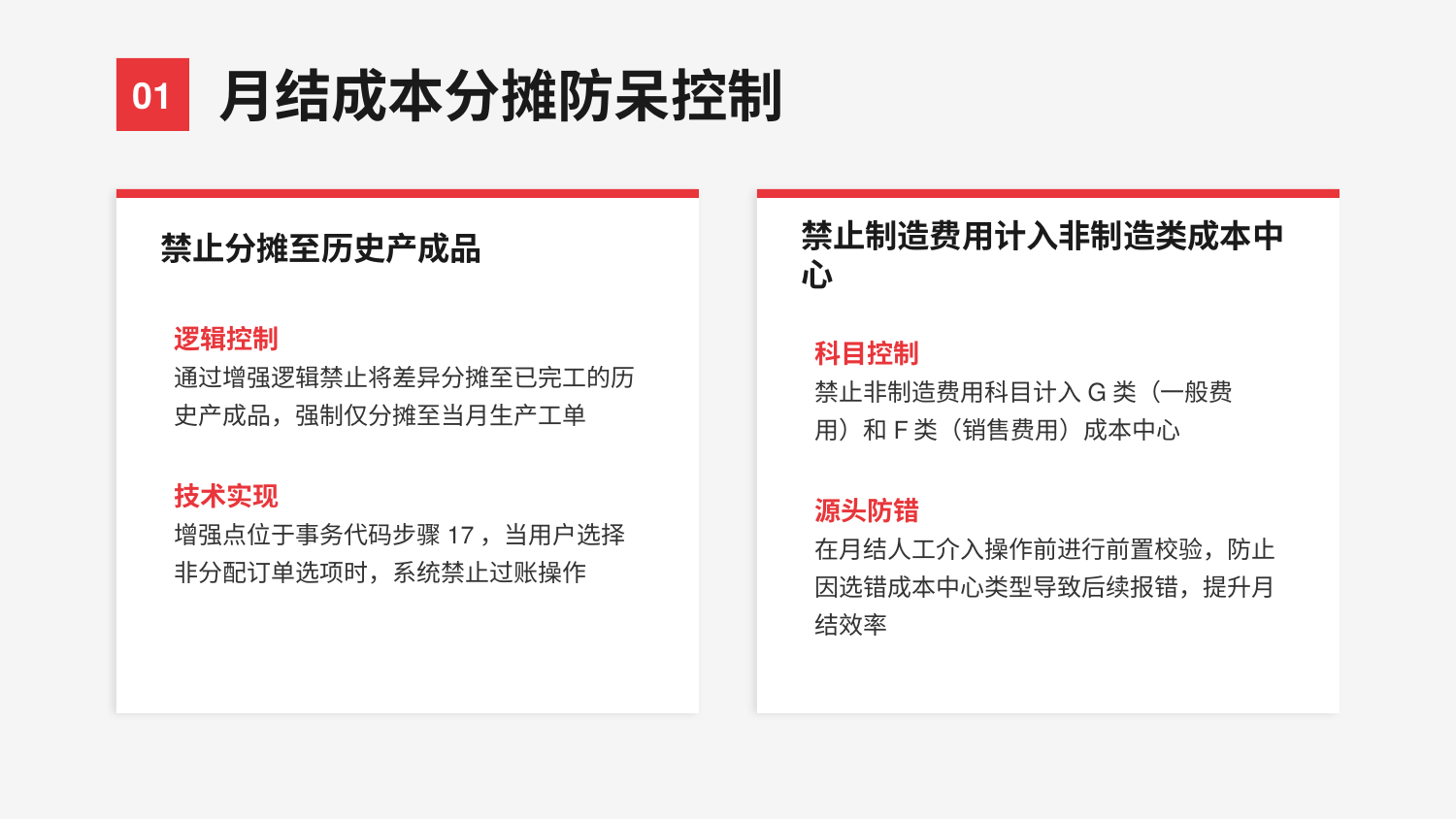

01
月结成本分摊防呆控制

禁止分摊至历史产成品
禁止制造费用计入非制造类成本中心
逻辑控制
通过增强逻辑禁止将差异分摊至已完工的历史产成品，强制仅分摊至当月生产工单

技术实现
增强点位于事务代码步骤17，当用户选择非分配订单选项时，系统禁止过账操作
科目控制
禁止非制造费用科目计入G类（一般费用）和F类（销售费用）成本中心

源头防错
在月结人工介入操作前进行前置校验，防止因选错成本中心类型导致后续报错，提升月结效率